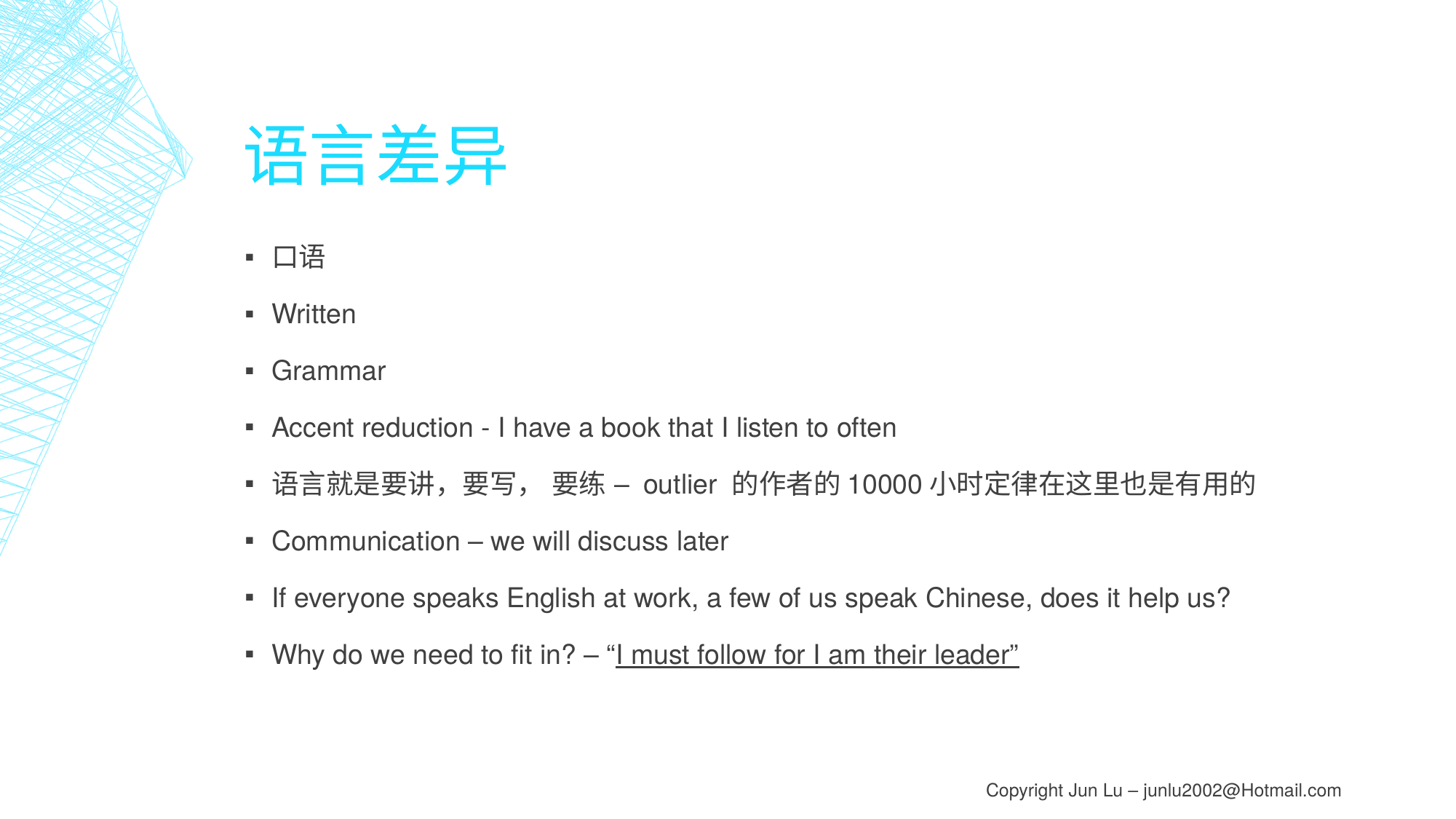

# 语言差异
口语
Written
Grammar
Accent reduction - I have a book that I listen to often
语言就是要讲，要写， 要练 – outlier 的作者的10000小时定律在这里也是有用的
Communication – we will discuss later
If everyone speaks English at work, a few of us speak Chinese, does it help us?
Why do we need to fit in? – “I must follow for I am their leader”
Copyright Jun Lu – junlu2002@Hotmail.com